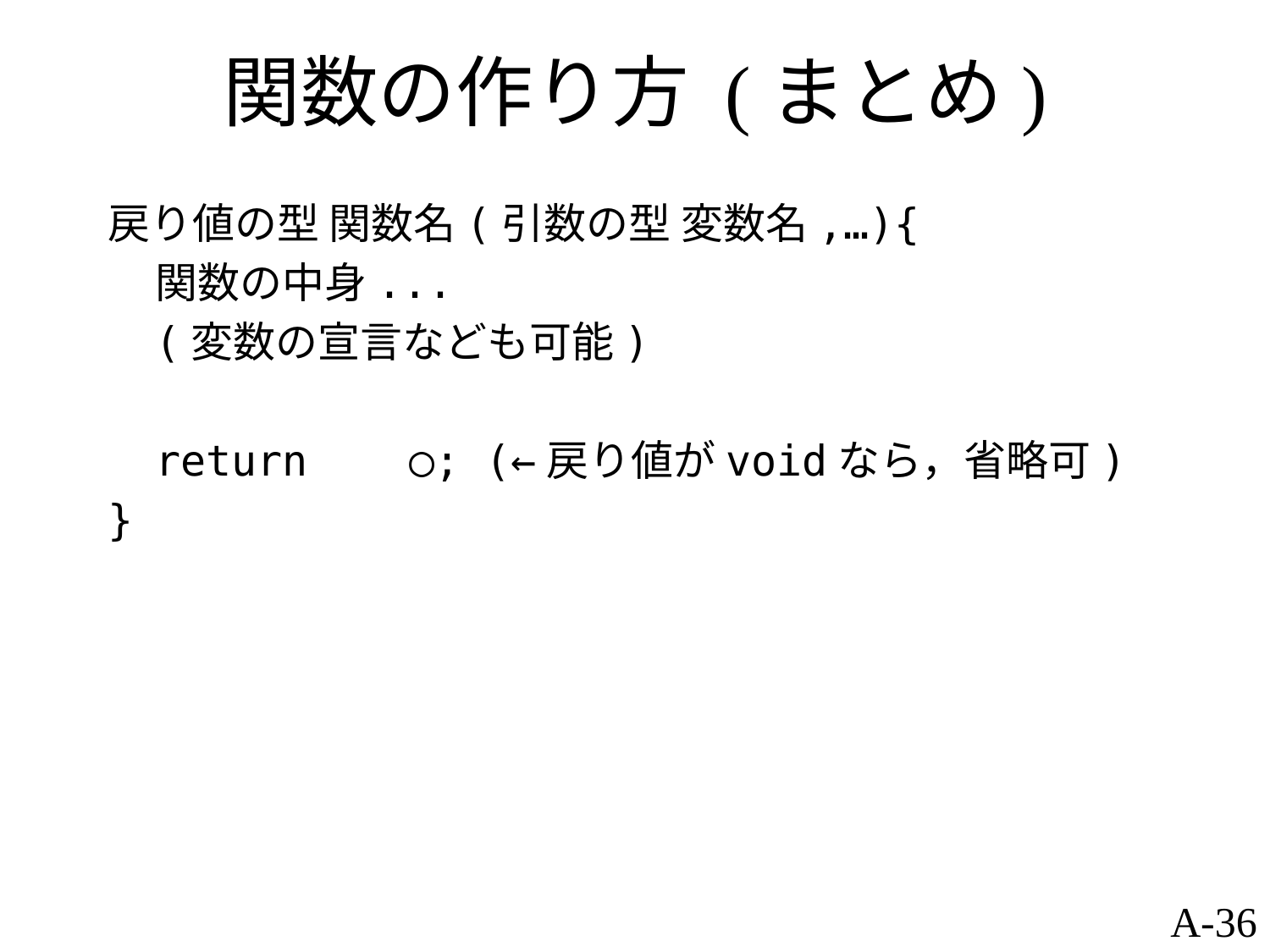

# 関数の作り方 (まとめ)
戻り値の型 関数名(引数の型 変数名,…){
	関数の中身...
	(変数の宣言なども可能)

	return	○; (←戻り値がvoidなら，省略可)
}
A-36